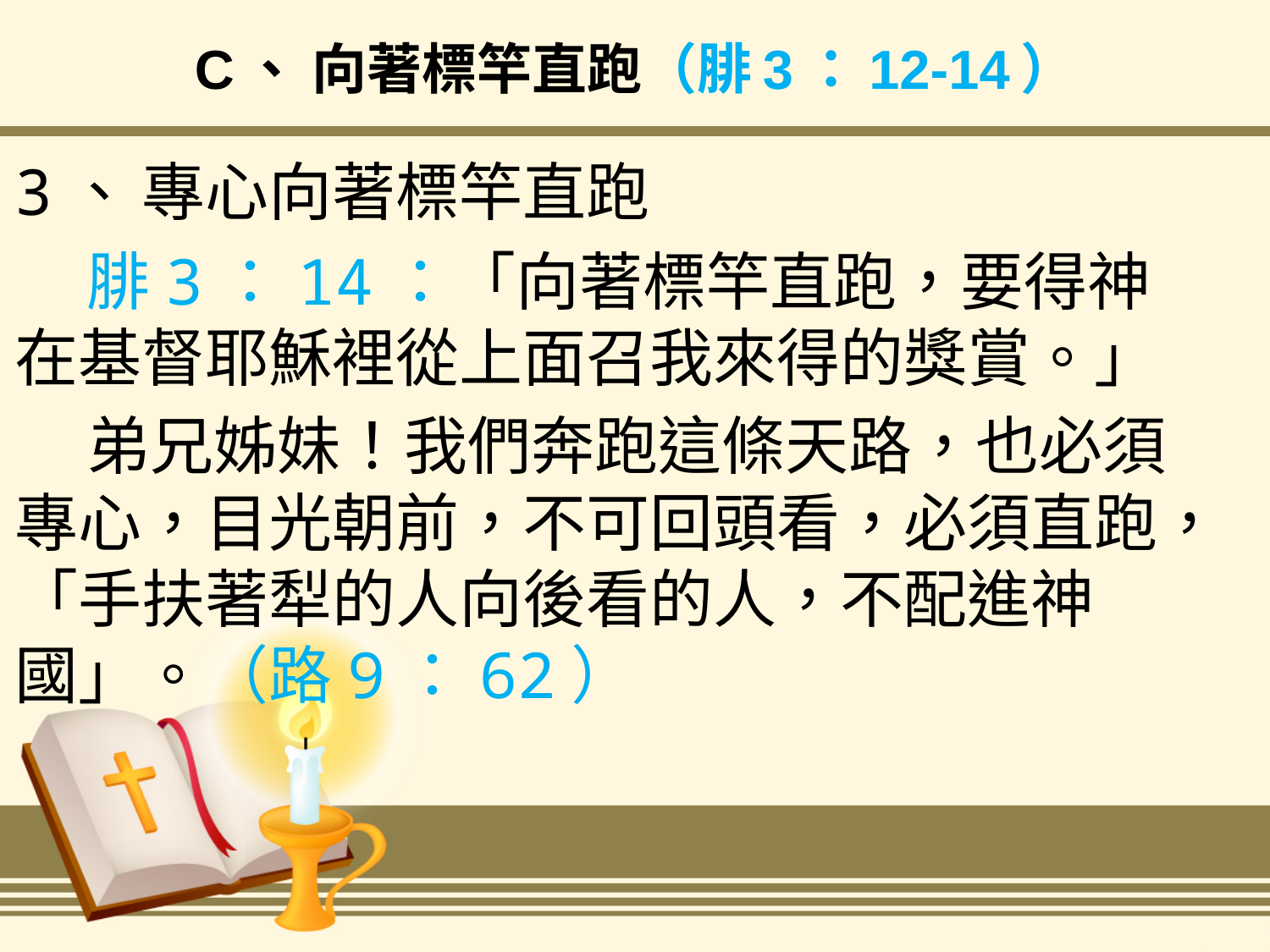

# C、 向著標竿直跑（腓3：12-14）
3、	專心向著標竿直跑
    腓3：14：「向著標竿直跑，要得神在基督耶穌裡從上面召我來得的獎賞。」
    弟兄姊妹！我們奔跑這條天路，也必須專心，目光朝前，不可回頭看，必須直跑，「手扶著犁的人向後看的人，不配進神國」。（路9：62）